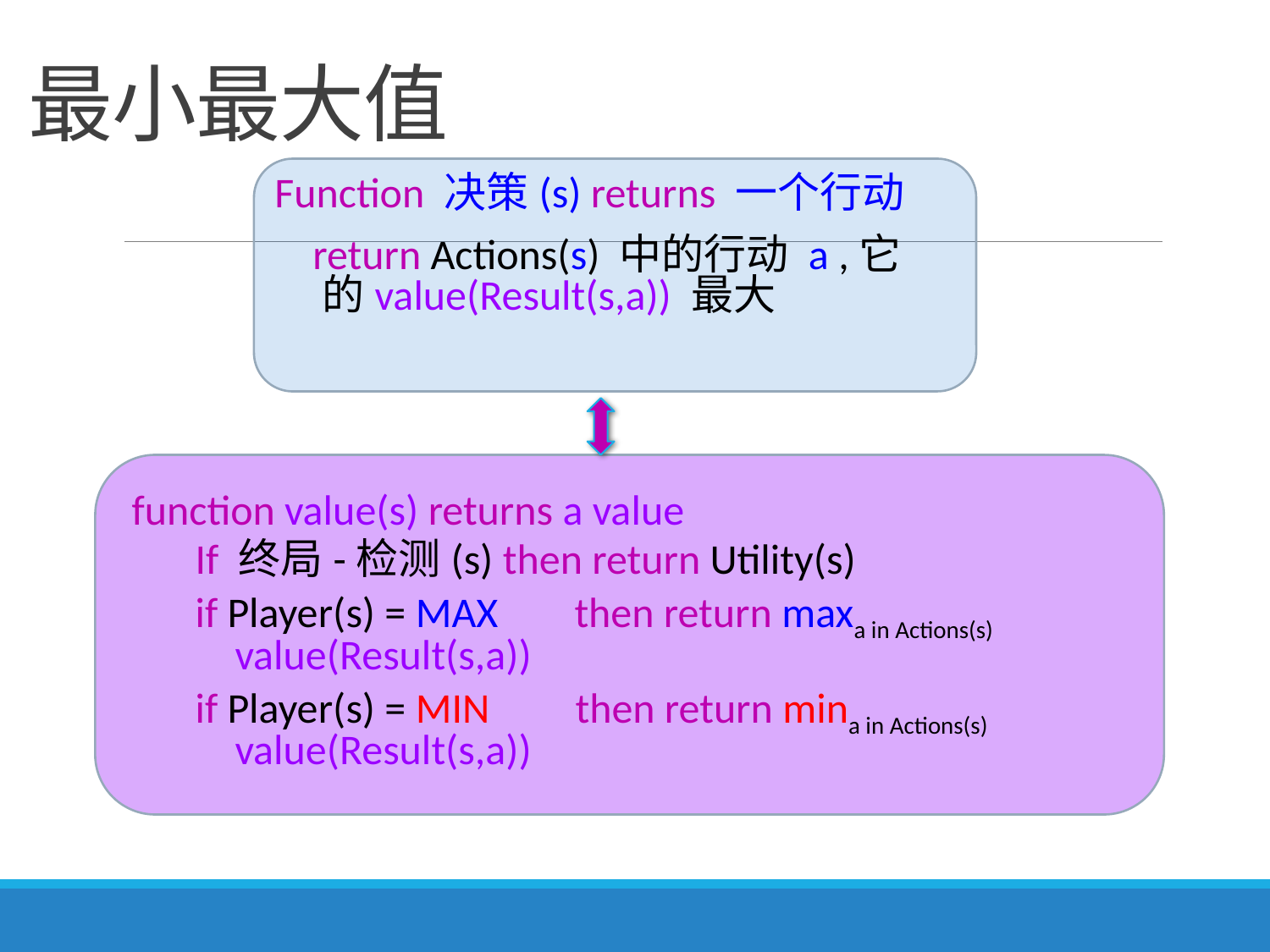

# 最小最大值

Function 决策(s) returns 一个行动
    return Actions(s) 中的行动 a ,它的value(Result(s,a)) 最大

function value(s) returns a value
If 终局-检测(s) then return Utility(s)
if Player(s) = MAX        then return maxa in Actions(s) value(Result(s,a))
if Player(s) = MIN         then return mina in Actions(s) value(Result(s,a))